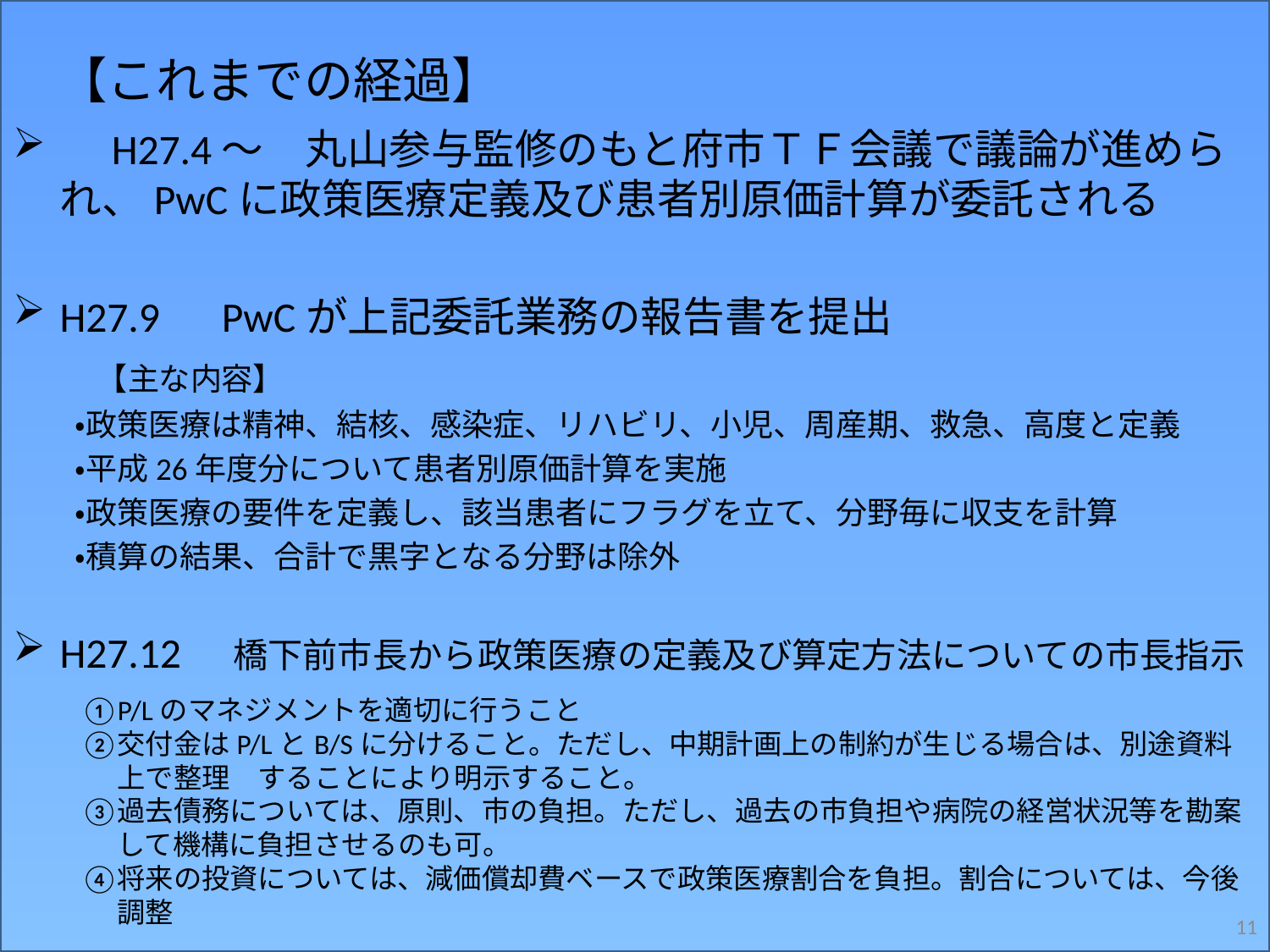

# 【これまでの経過】
　H27.4～　丸山参与監修のもと府市ＴＦ会議で議論が進められ、PwCに政策医療定義及び患者別原価計算が委託される

H27.9　PwCが上記委託業務の報告書を提出
　　【主な内容】
　　・政策医療は精神、結核、感染症、リハビリ、小児、周産期、救急、高度と定義
　　・平成26年度分について患者別原価計算を実施
　　・政策医療の要件を定義し、該当患者にフラグを立て、分野毎に収支を計算
　　・積算の結果、合計で黒字となる分野は除外

H27.12　橋下前市長から政策医療の定義及び算定方法についての市長指示

①
②

③

④
P/Lのマネジメントを適切に行うこと
交付金はP/LとB/Sに分けること。ただし、中期計画上の制約が生じる場合は、別途資料上で整理　することにより明示すること。
過去債務については、原則、市の負担。ただし、過去の市負担や病院の経営状況等を勘案して機構に負担させるのも可。
将来の投資については、減価償却費ベースで政策医療割合を負担。割合については、今後調整
11